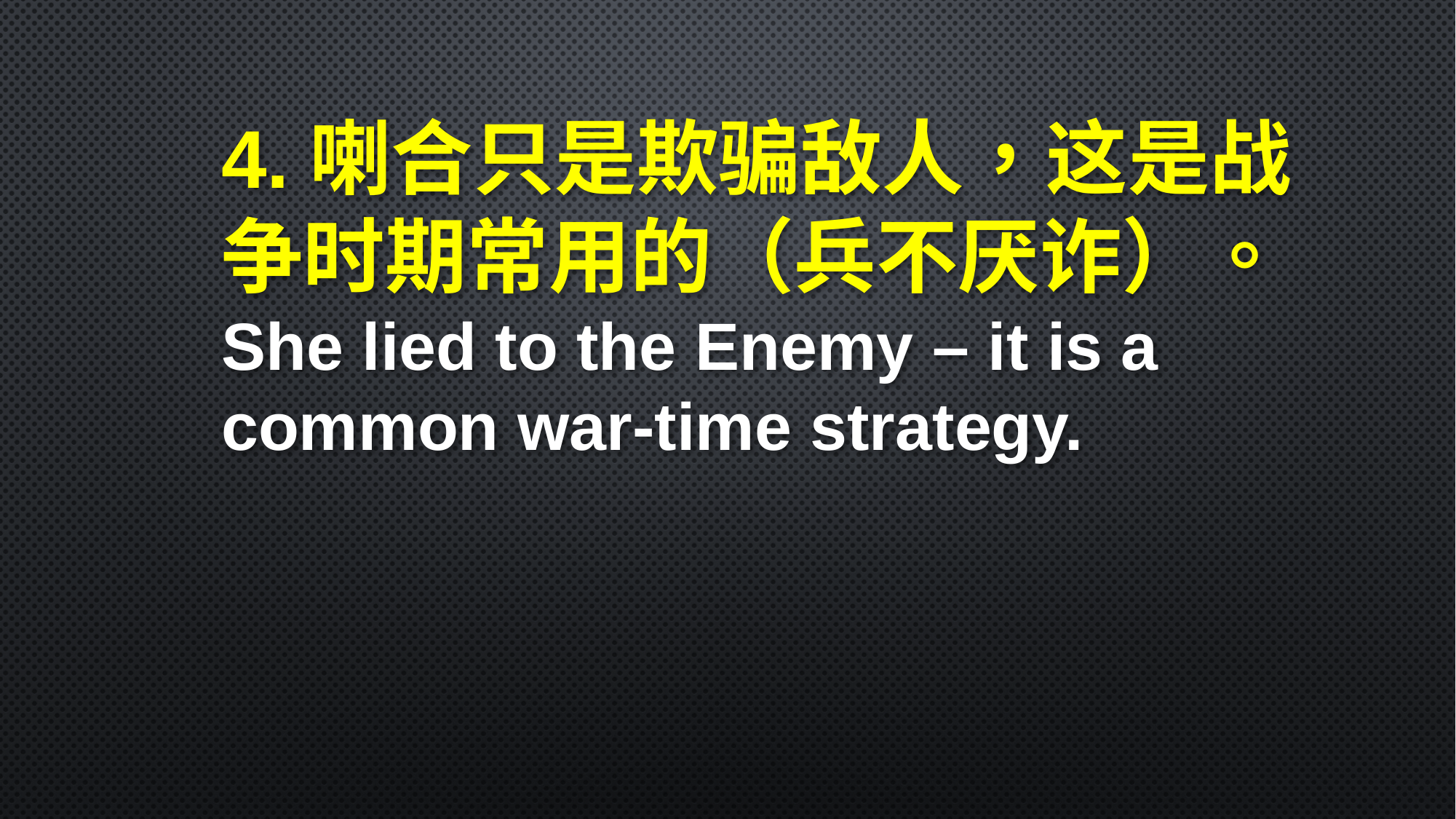

4.喇合只是欺骗敌人，这是战争时期常用的（兵不厌诈）。
She lied to the Enemy – it is a common war-time strategy.